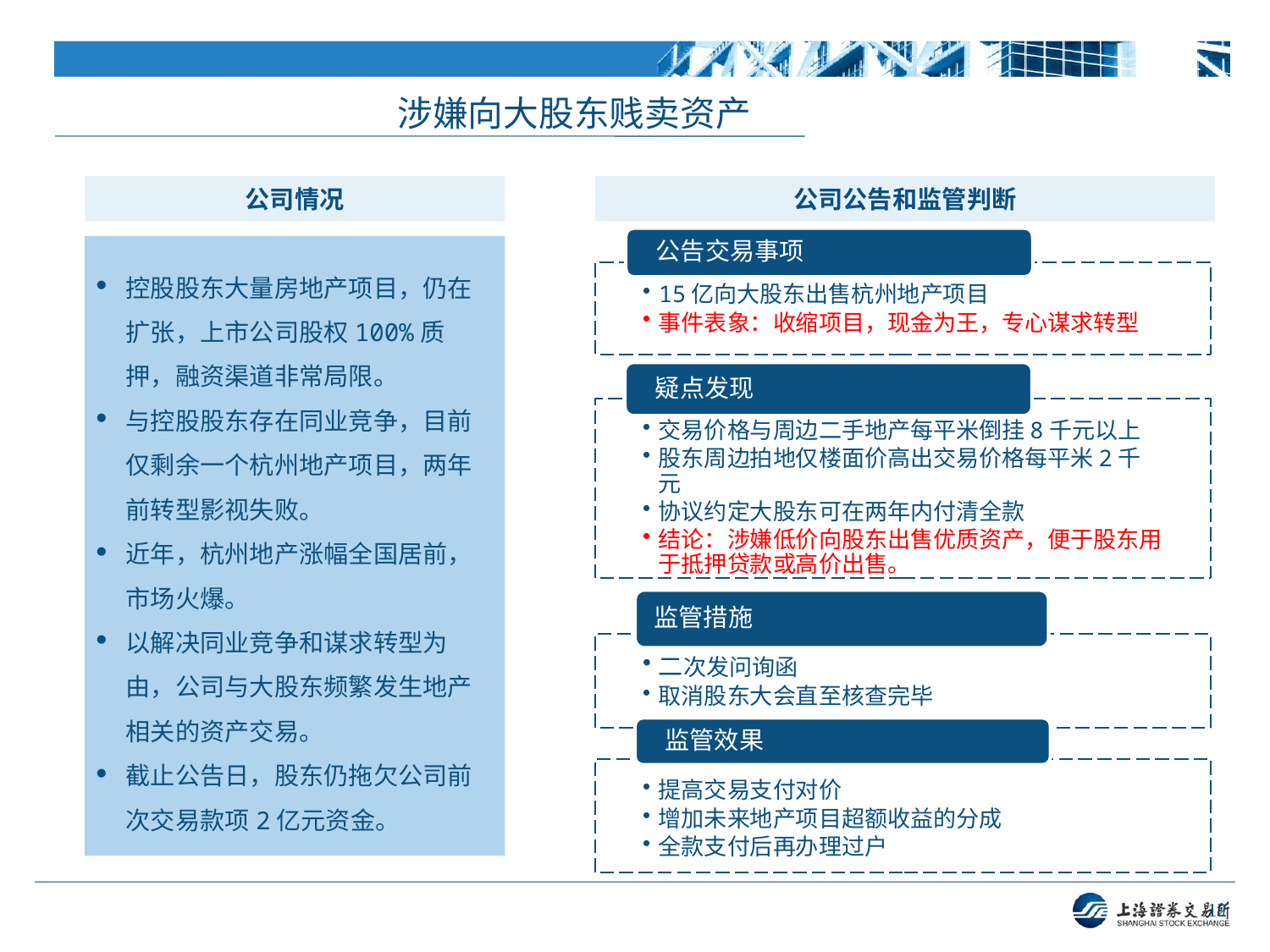

涉嫌向大股东贱卖资产
公司情况
公司公告和监管判断
15亿向大股东出售杭州地产项目
事件表象：收缩项目，现金为王，专心谋求转型
 公告交易事项
交易价格与周边二手地产每平米倒挂8千元以上
股东周边拍地仅楼面价高出交易价格每平米2千元
协议约定大股东可在两年内付清全款
结论：涉嫌低价向股东出售优质资产，便于股东用于抵押贷款或高价出售。
 疑点发现
二次发问询函
取消股东大会直至核查完毕
监管措施
提高交易支付对价
增加未来地产项目超额收益的分成
全款支付后再办理过户
 监管效果
控股股东大量房地产项目，仍在扩张，上市公司股权100%质押，融资渠道非常局限。
与控股股东存在同业竞争，目前仅剩余一个杭州地产项目，两年前转型影视失败。
近年，杭州地产涨幅全国居前，市场火爆。
以解决同业竞争和谋求转型为由，公司与大股东频繁发生地产相关的资产交易。
截止公告日，股东仍拖欠公司前次交易款项2亿元资金。
12